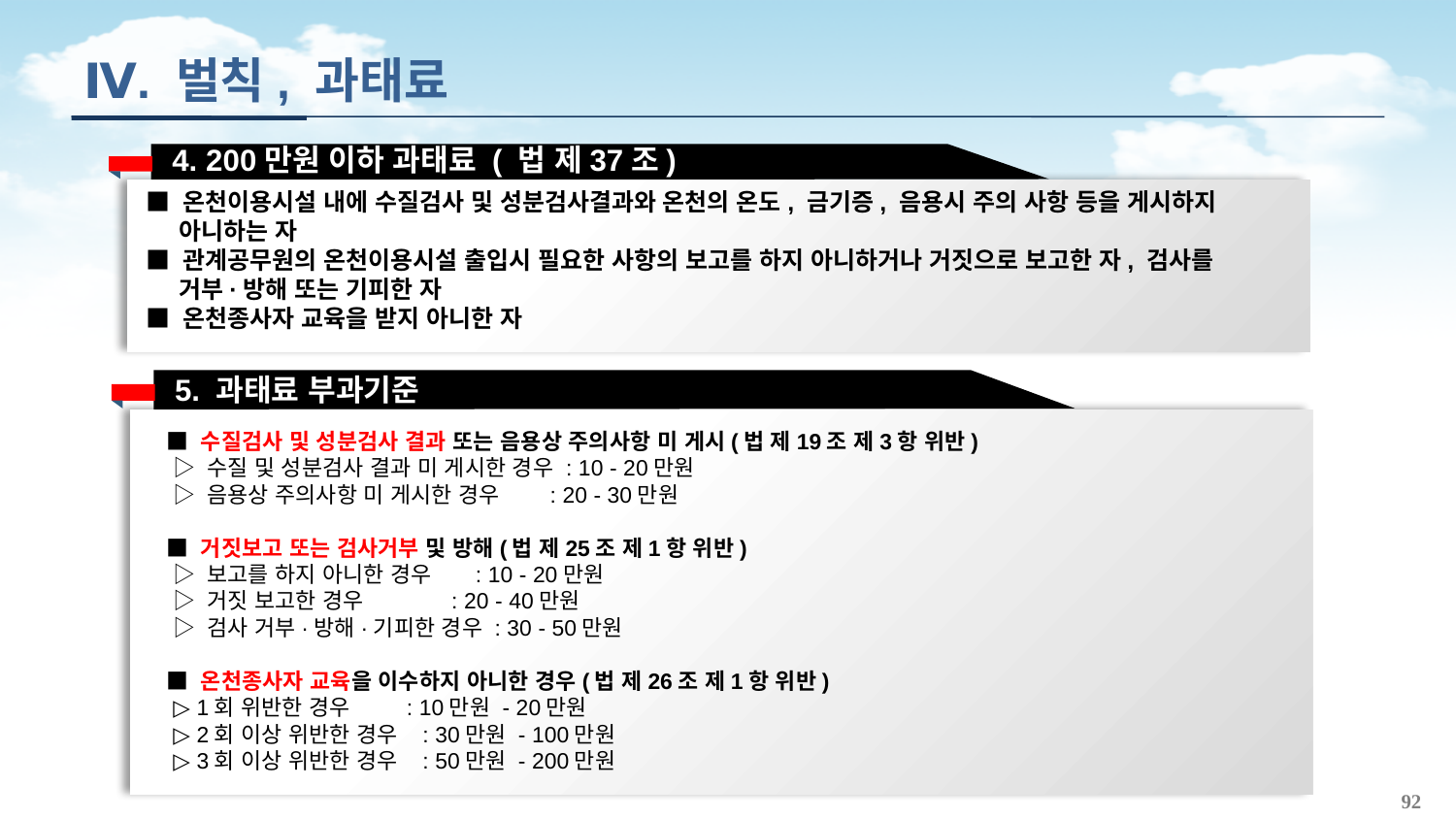

Ⅳ. 벌칙, 과태료
4. 200만원 이하 과태료 ( 법 제37조)

■ 온천이용시설 내에 수질검사 및 성분검사결과와 온천의 온도, 금기증, 음용시 주의 사항 등을 게시하지
    아니하는 자
■ 관계공무원의 온천이용시설 출입시 필요한 사항의 보고를 하지 아니하거나 거짓으로 보고한 자, 검사를
    거부·방해 또는 기피한 자
■ 온천종사자 교육을 받지 아니한 자
5. 과태료 부과기준

■ 수질검사 및 성분검사 결과 또는 음용상 주의사항 미 게시(법 제19조 제3항 위반)
 ▷ 수질 및 성분검사 결과 미 게시한 경우 : 10 - 20만원
 ▷ 음용상 주의사항 미 게시한 경우       : 20 - 30만원

■ 거짓보고 또는 검사거부 및 방해(법 제25조 제1항 위반)
 ▷ 보고를 하지 아니한 경우      : 10 - 20만원
 ▷ 거짓 보고한 경우             : 20 - 40만원
 ▷ 검사 거부·방해·기피한 경우 : 30 - 50만원

■ 온천종사자 교육을 이수하지 아니한 경우(법 제26조 제1항 위반)
 ▷ 1회 위반한 경우        : 10만원 - 20만원
 ▷ 2회 이상 위반한 경우   : 30만원 - 100만원
 ▷ 3회 이상 위반한 경우   : 50만원 - 200만원
92